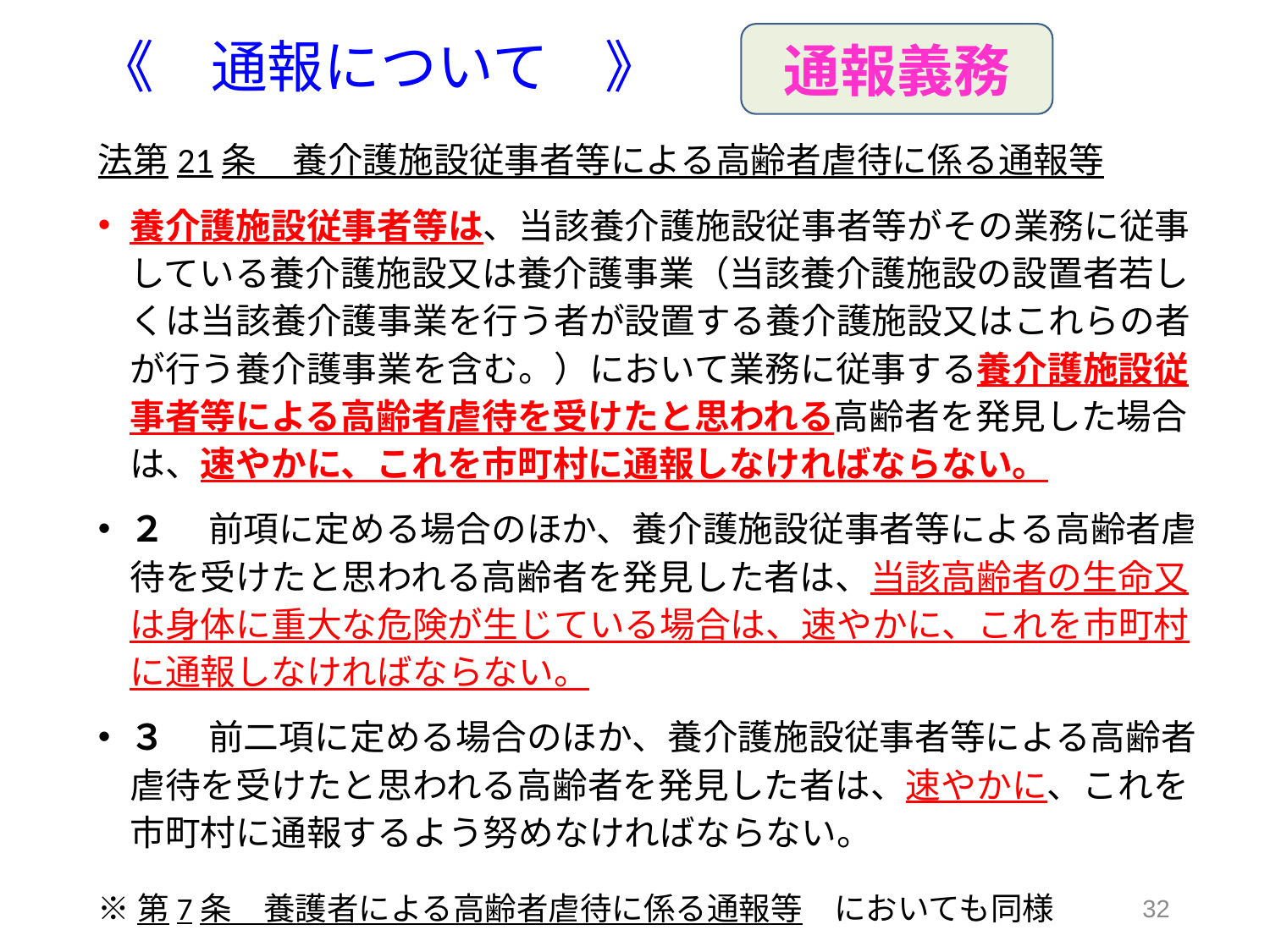

# 《　通報について　》
通報義務
法第21条　養介護施設従事者等による高齢者虐待に係る通報等
養介護施設従事者等は、当該養介護施設従事者等がその業務に従事している養介護施設又は養介護事業（当該養介護施設の設置者若しくは当該養介護事業を行う者が設置する養介護施設又はこれらの者が行う養介護事業を含む。）において業務に従事する養介護施設従事者等による高齢者虐待を受けたと思われる高齢者を発見した場合は、速やかに、これを市町村に通報しなければならない。
２ 　前項に定める場合のほか、養介護施設従事者等による高齢者虐待を受けたと思われる高齢者を発見した者は、当該高齢者の生命又は身体に重大な危険が生じている場合は、速やかに、これを市町村に通報しなければならない。
３ 　前二項に定める場合のほか、養介護施設従事者等による高齢者虐待を受けたと思われる高齢者を発見した者は、速やかに、これを市町村に通報するよう努めなければならない。
※第7条　養護者による高齢者虐待に係る通報等　においても同様
32